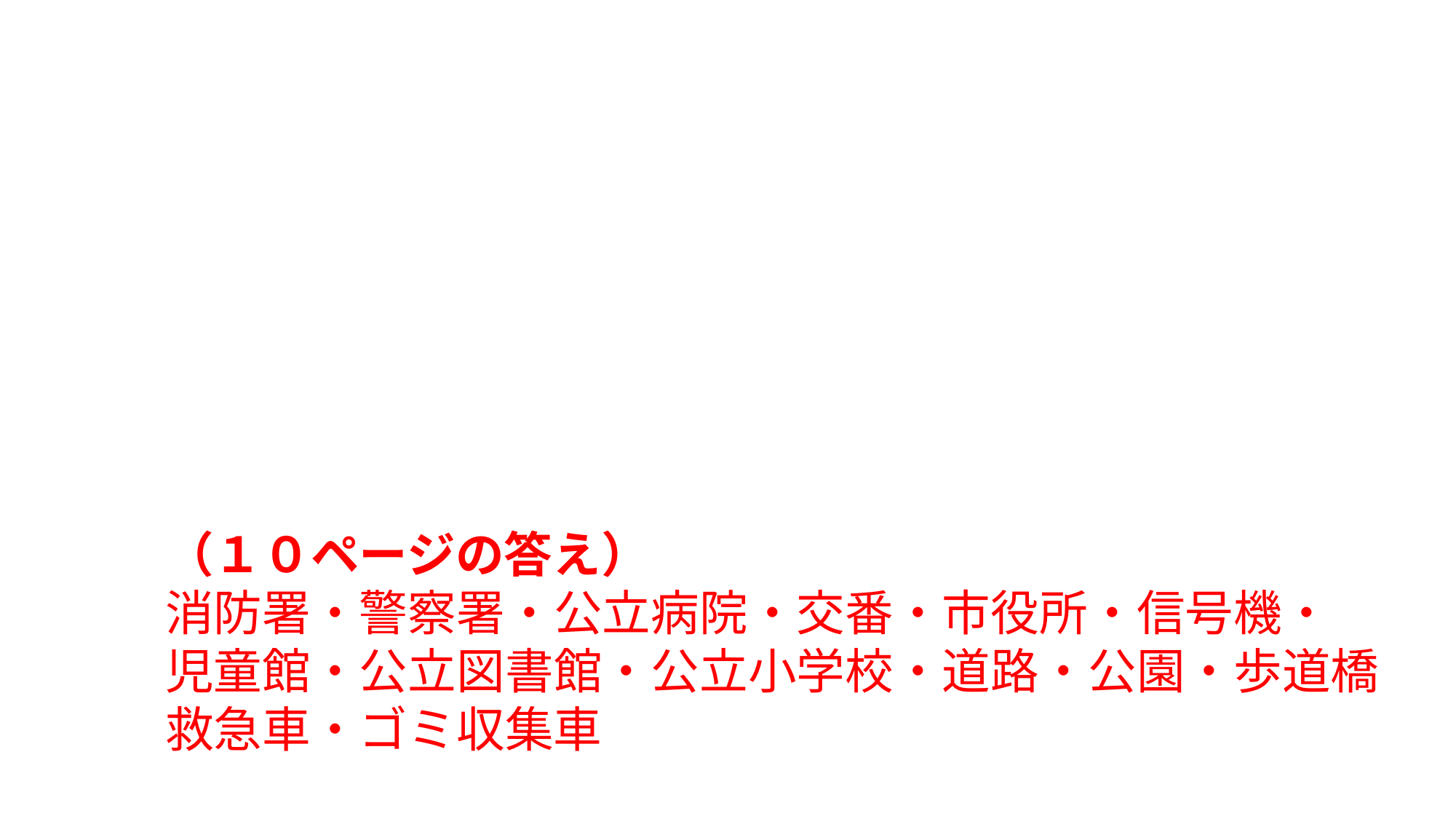

（１０ページの答え）
消防署・警察署・公立病院・交番・市役所・信号機・
児童館・公立図書館・公立小学校・道路・公園・歩道橋
救急車・ゴミ収集車